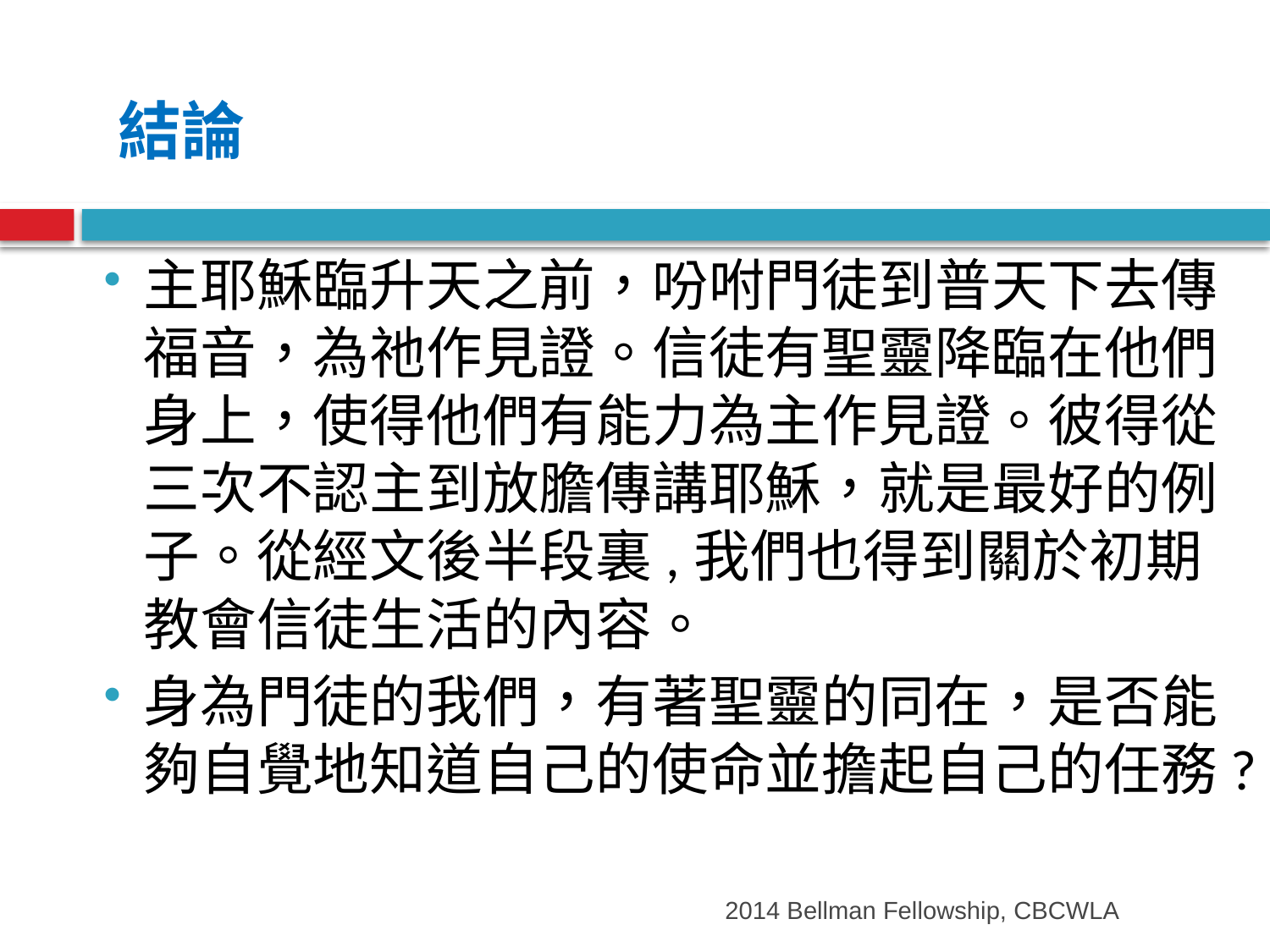

結論
主耶穌臨升天之前，吩咐門徒到普天下去傳福音，為祂作見證。信徒有聖靈降臨在他們身上，使得他們有能力為主作見證。彼得從三次不認主到放膽傳講耶穌，就是最好的例子。從經文後半段裏,我們也得到關於初期教會信徒生活的內容。
身為門徒的我們，有著聖靈的同在，是否能夠自覺地知道自己的使命並擔起自己的任務?

2014 Bellman Fellowship, CBCWLA